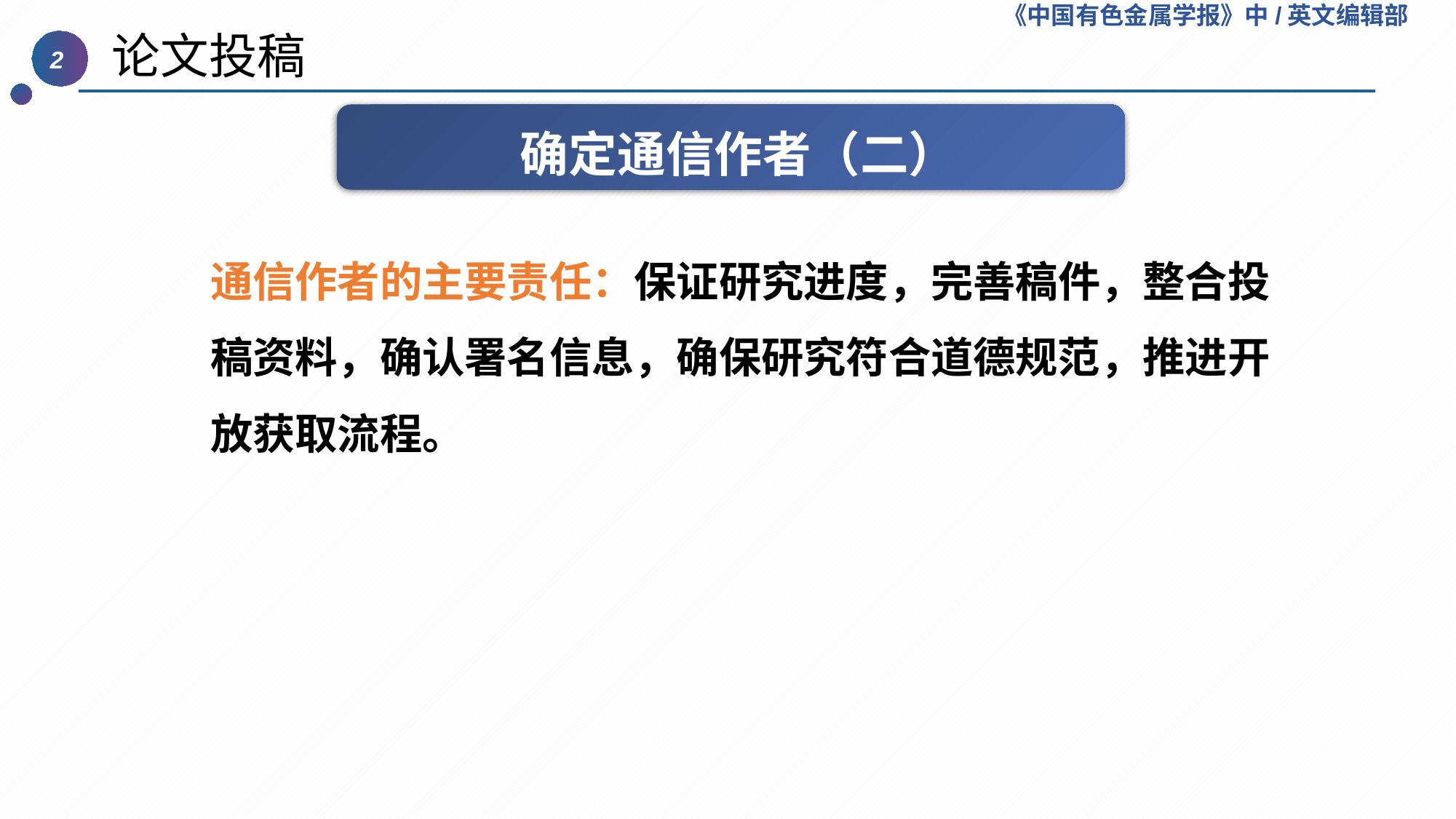

《中国有色金属学报》中/英文编辑部

      论文投稿

2

确定通信作者（二）
通信作者的主要责任：保证研究进度，完善稿件，整合投稿资料，确认署名信息，确保研究符合道德规范，推进开放获取流程。